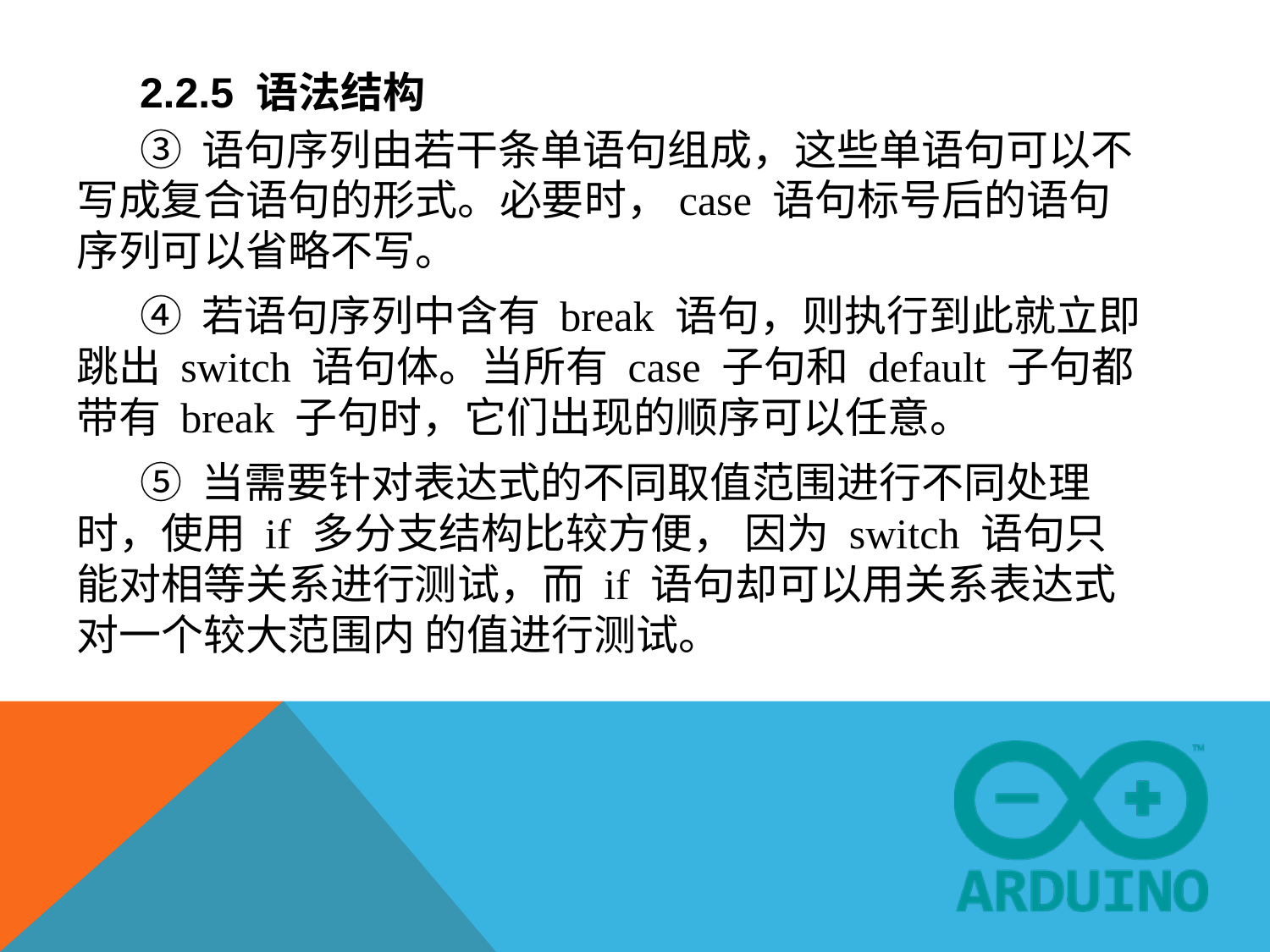

# 2.2.5 语法结构
③ 语句序列由若干条单语句组成，这些单语句可以不写成复合语句的形式。必要时，case 语句标号后的语句序列可以省略不写。
④ 若语句序列中含有 break 语句，则执行到此就立即跳出 switch 语句体。当所有 case 子句和 default 子句都带有 break 子句时，它们出现的顺序可以任意。
⑤ 当需要针对表达式的不同取值范围进行不同处理时，使用 if 多分支结构比较方便， 因为 switch 语句只能对相等关系进行测试，而 if 语句却可以用关系表达式对一个较大范围内 的值进行测试。